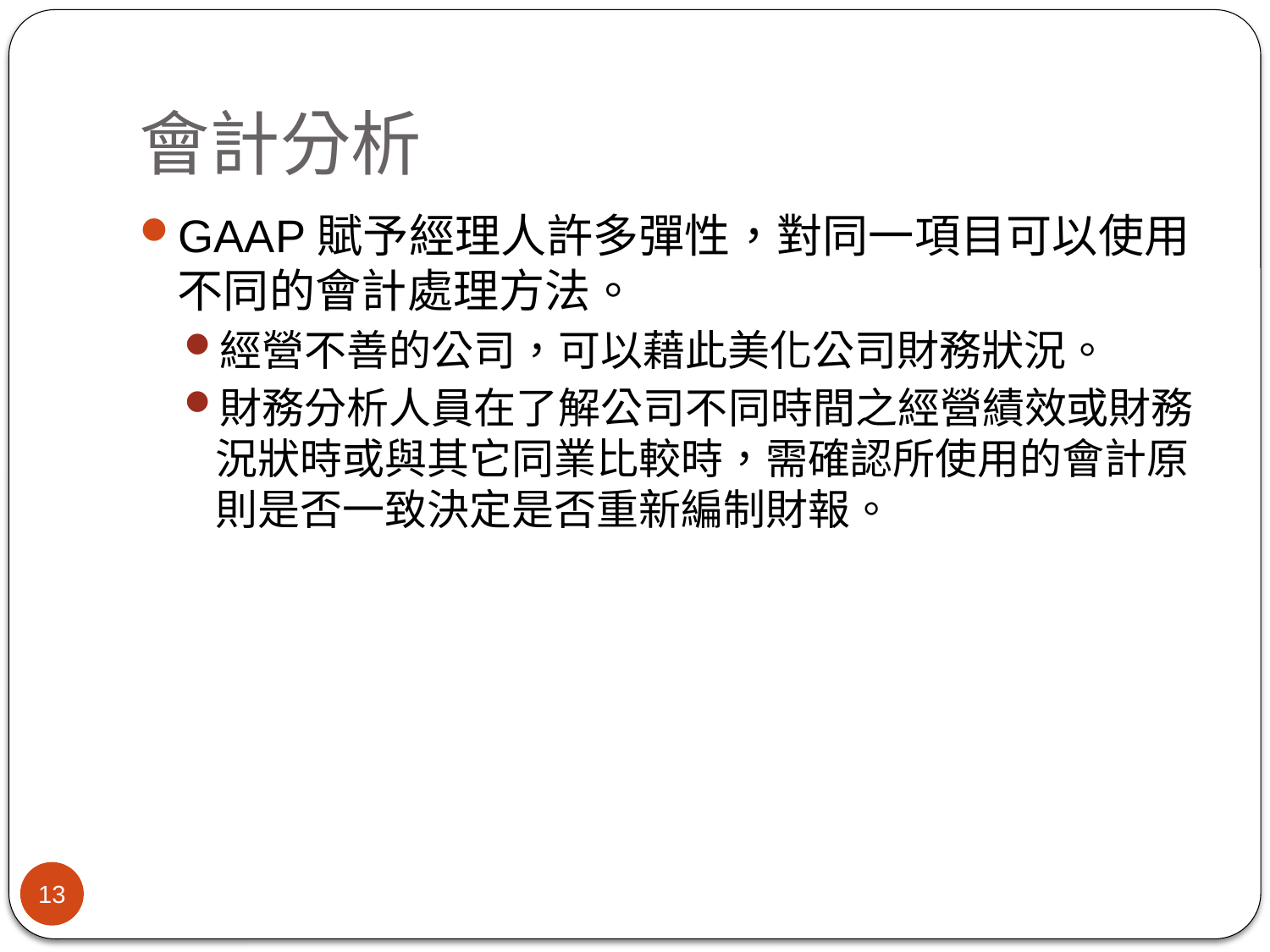

# 會計分析
GAAP賦予經理人許多彈性，對同一項目可以使用不同的會計處理方法。
經營不善的公司，可以藉此美化公司財務狀況。
財務分析人員在了解公司不同時間之經營績效或財務況狀時或與其它同業比較時，需確認所使用的會計原則是否一致決定是否重新編制財報。
13